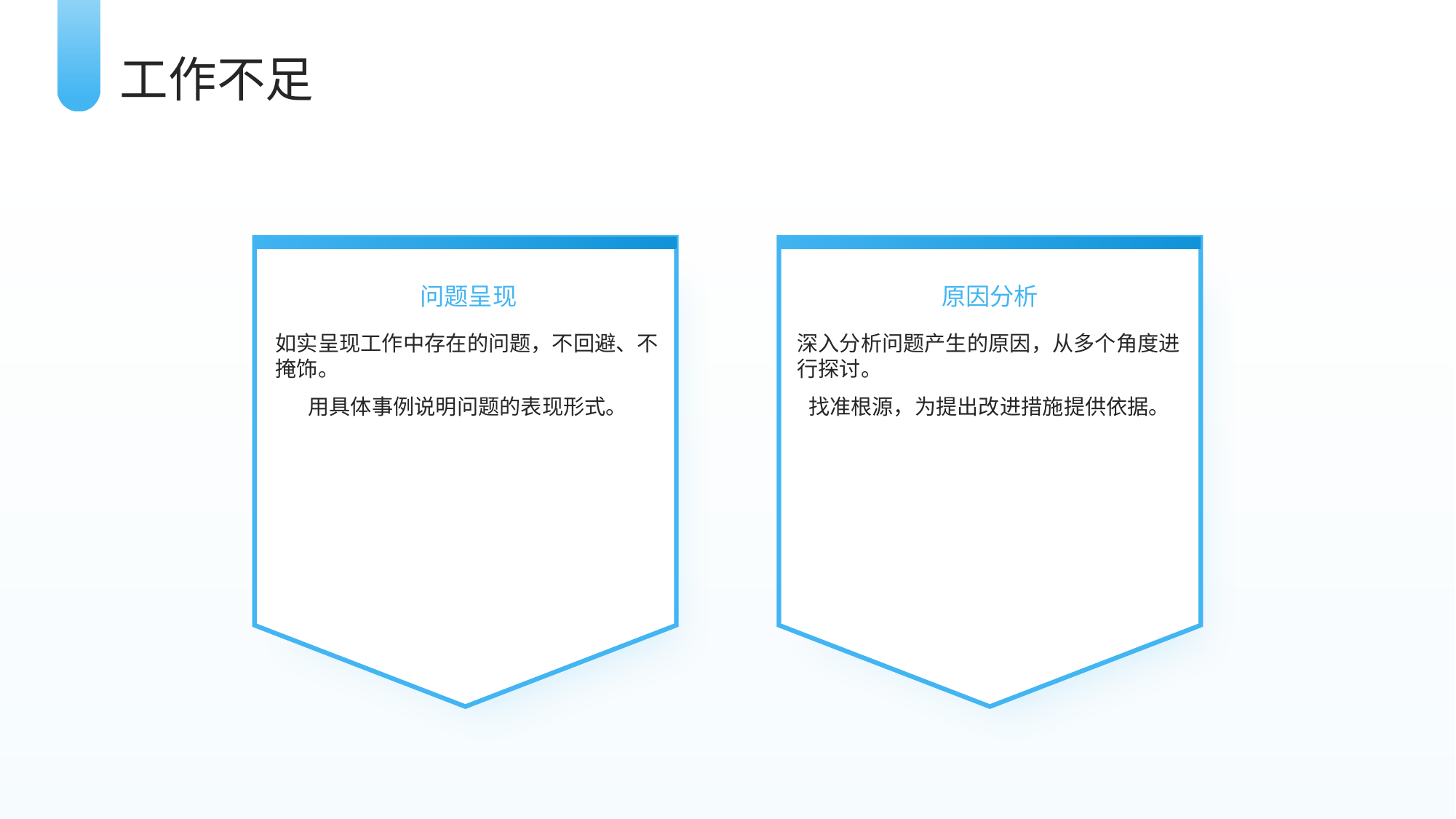

工作不足

问题呈现
原因分析
如实呈现工作中存在的问题，不回避、不掩饰。
用具体事例说明问题的表现形式。
深入分析问题产生的原因，从多个角度进行探讨。
找准根源，为提出改进措施提供依据。